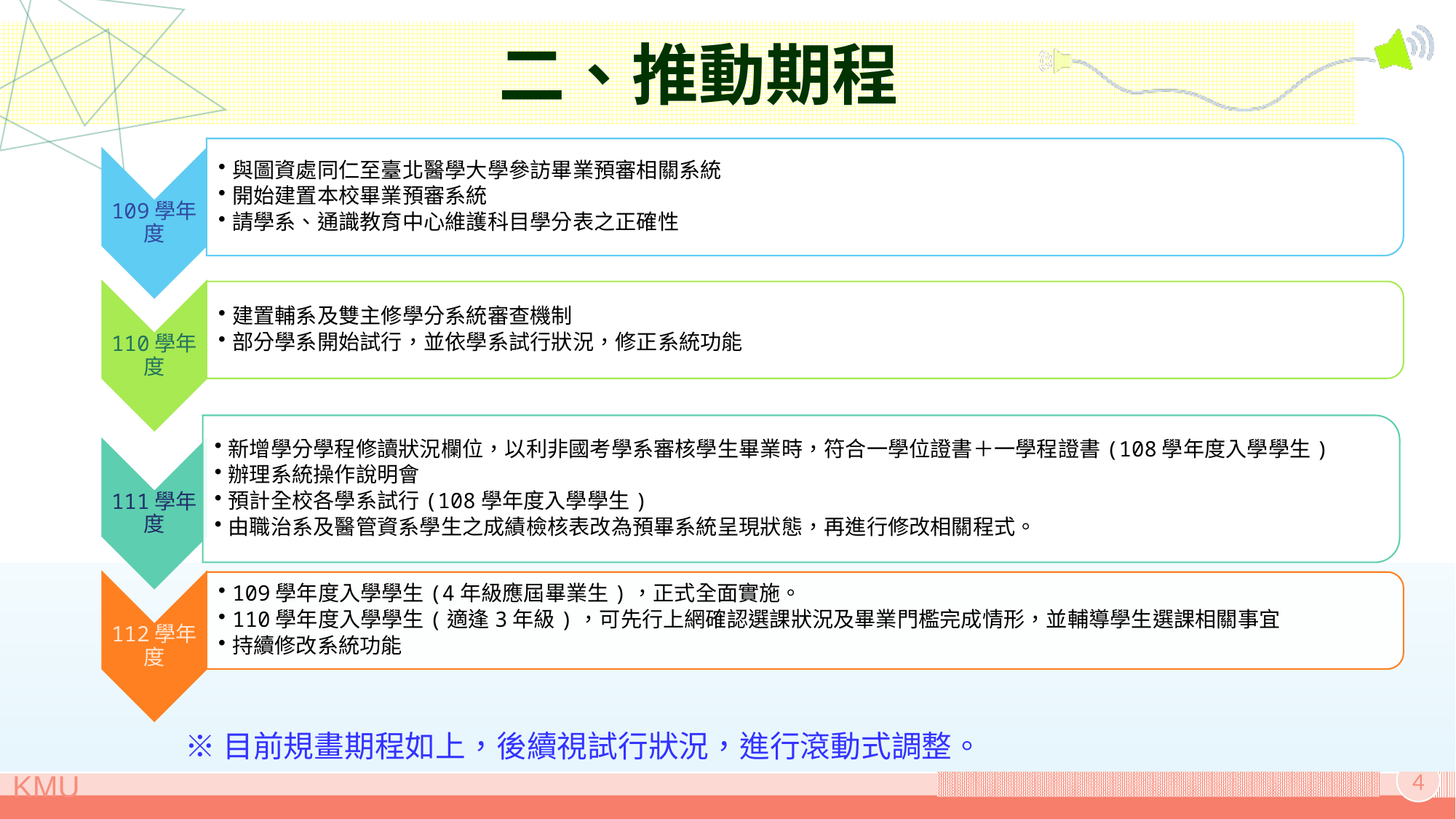

# 二、推動期程
109學年度
與圖資處同仁至臺北醫學大學參訪畢業預審相關系統
開始建置本校畢業預審系統
請學系、通識教育中心維護科目學分表之正確性
110學年度
建置輔系及雙主修學分系統審查機制
部分學系開始試行，並依學系試行狀況，修正系統功能
111學年度
新增學分學程修讀狀況欄位，以利非國考學系審核學生畢業時，符合一學位證書＋一學程證書(108學年度入學學生)
辦理系統操作說明會
預計全校各學系試行(108學年度入學學生)
由職治系及醫管資系學生之成績檢核表改為預畢系統呈現狀態，再進行修改相關程式。
112學年度
109學年度入學學生(4年級應屆畢業生)，正式全面實施。
110學年度入學學生(適逢3年級)，可先行上網確認選課狀況及畢業門檻完成情形，並輔導學生選課相關事宜
持續修改系統功能

※目前規畫期程如上，後續視試行狀況，進行滾動式調整。